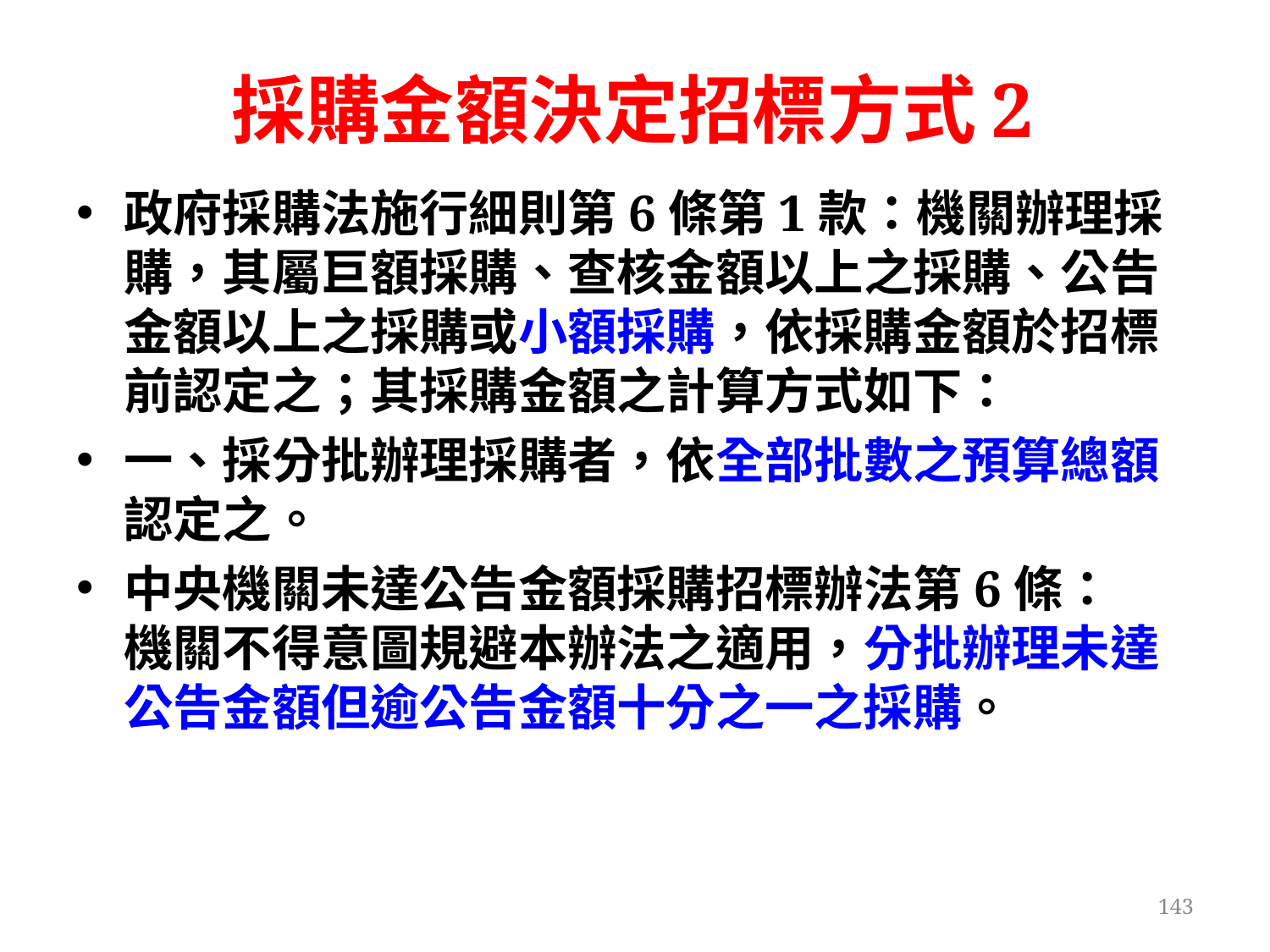

# 採購金額決定招標方式2
政府採購法施行細則第6條第1款：機關辦理採購，其屬巨額採購、查核金額以上之採購、公告金額以上之採購或小額採購，依採購金額於招標前認定之；其採購金額之計算方式如下：
一、採分批辦理採購者，依全部批數之預算總額認定之。
中央機關未達公告金額採購招標辦法第6條：
機關不得意圖規避本辦法之適用，分批辦理未達公告金額但逾公告金額十分之一之採購。
143